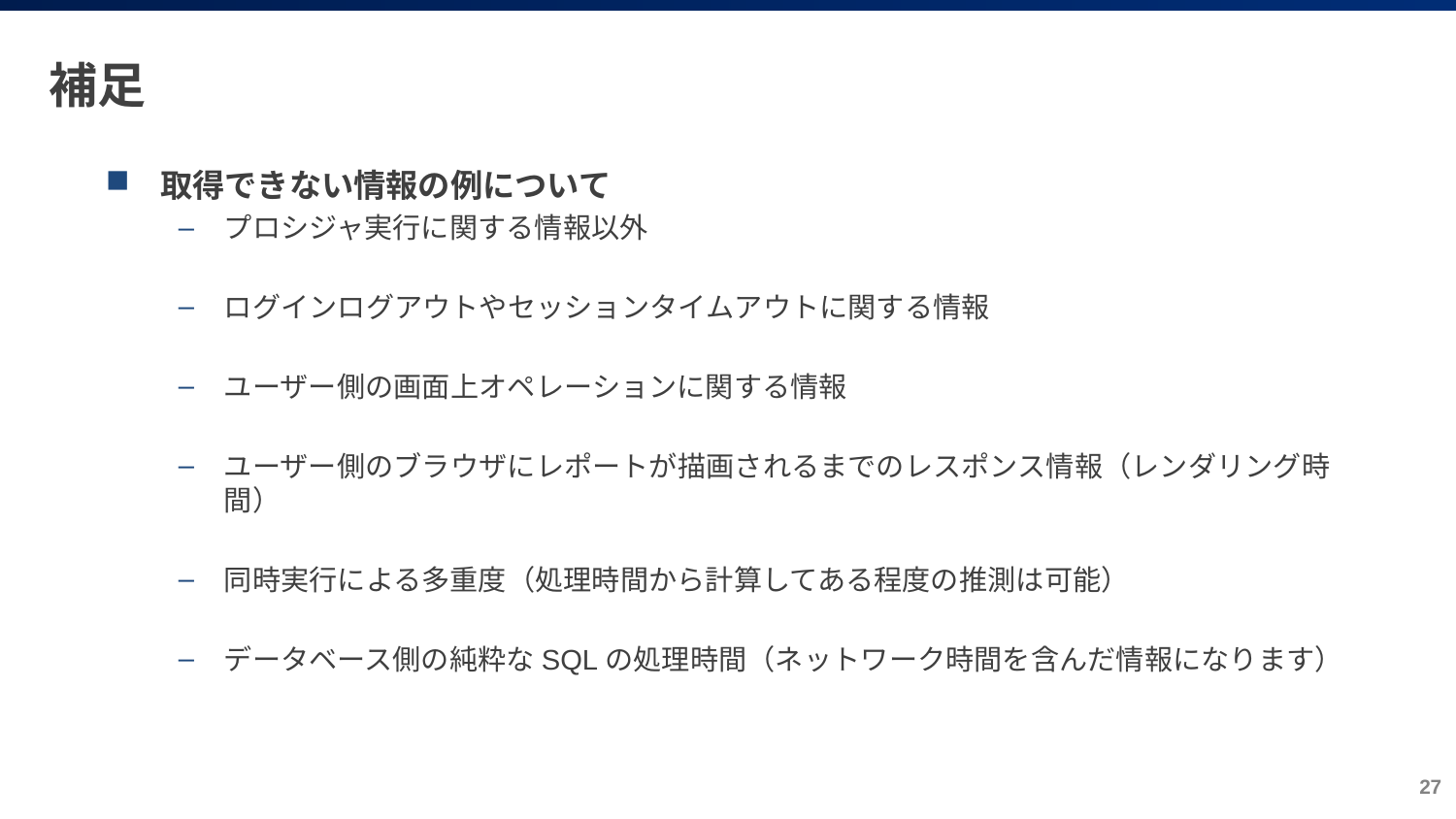

# 補足
取得できない情報の例について
プロシジャ実行に関する情報以外

ログインログアウトやセッションタイムアウトに関する情報

ユーザー側の画面上オペレーションに関する情報

ユーザー側のブラウザにレポートが描画されるまでのレスポンス情報（レンダリング時間）

同時実行による多重度（処理時間から計算してある程度の推測は可能）

データベース側の純粋なSQLの処理時間（ネットワーク時間を含んだ情報になります）
27